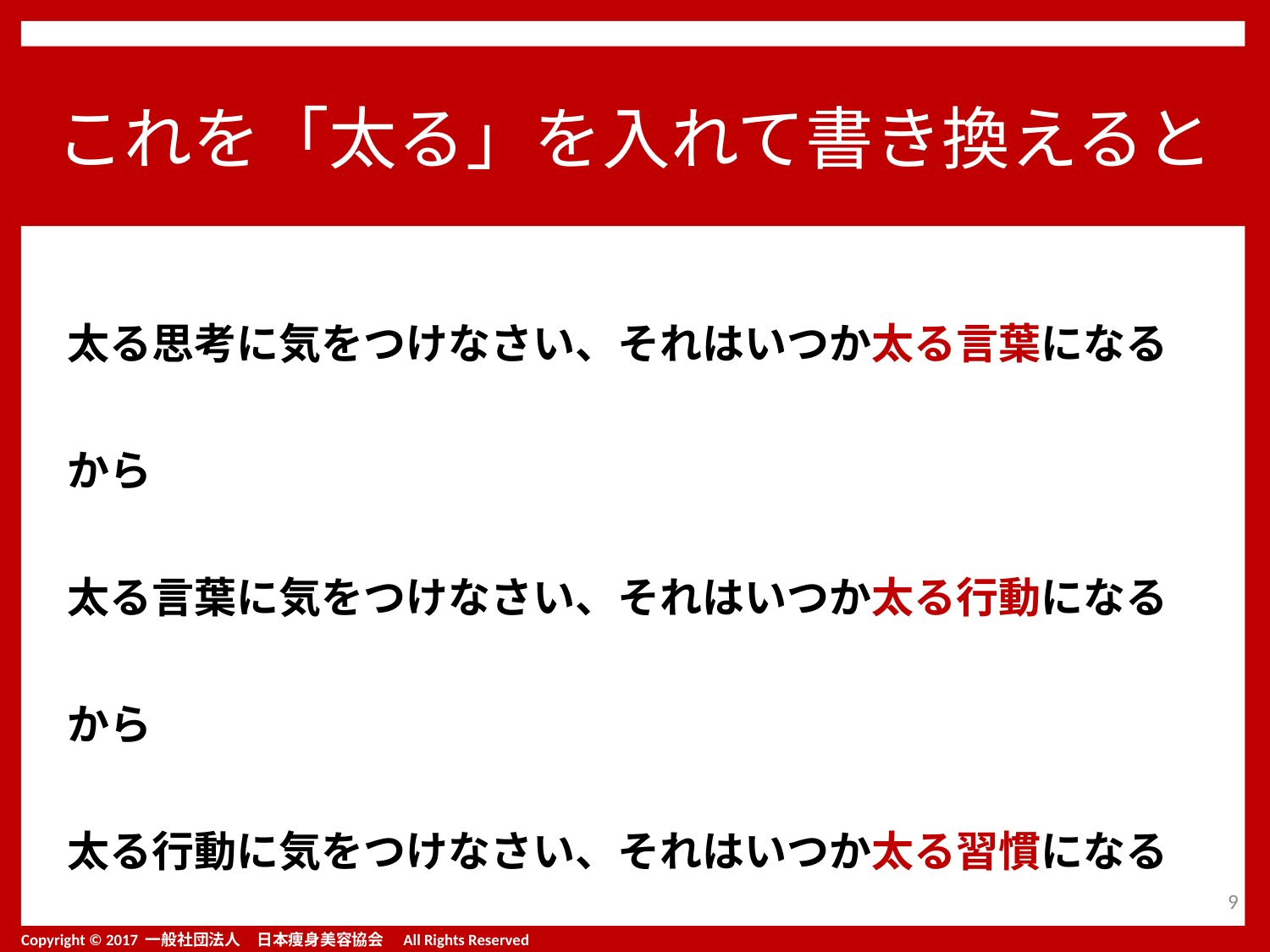

これを「太る」を入れて書き換えると
太る思考に気をつけなさい、それはいつか太る言葉になるから
太る言葉に気をつけなさい、それはいつか太る行動になるから
太る行動に気をつけなさい、それはいつか太る習慣になるから
太る習慣に気をつけなさい、それはいつか太る性格になるから
太る性格に気をつけなさい、それはいつか太る運命になるから